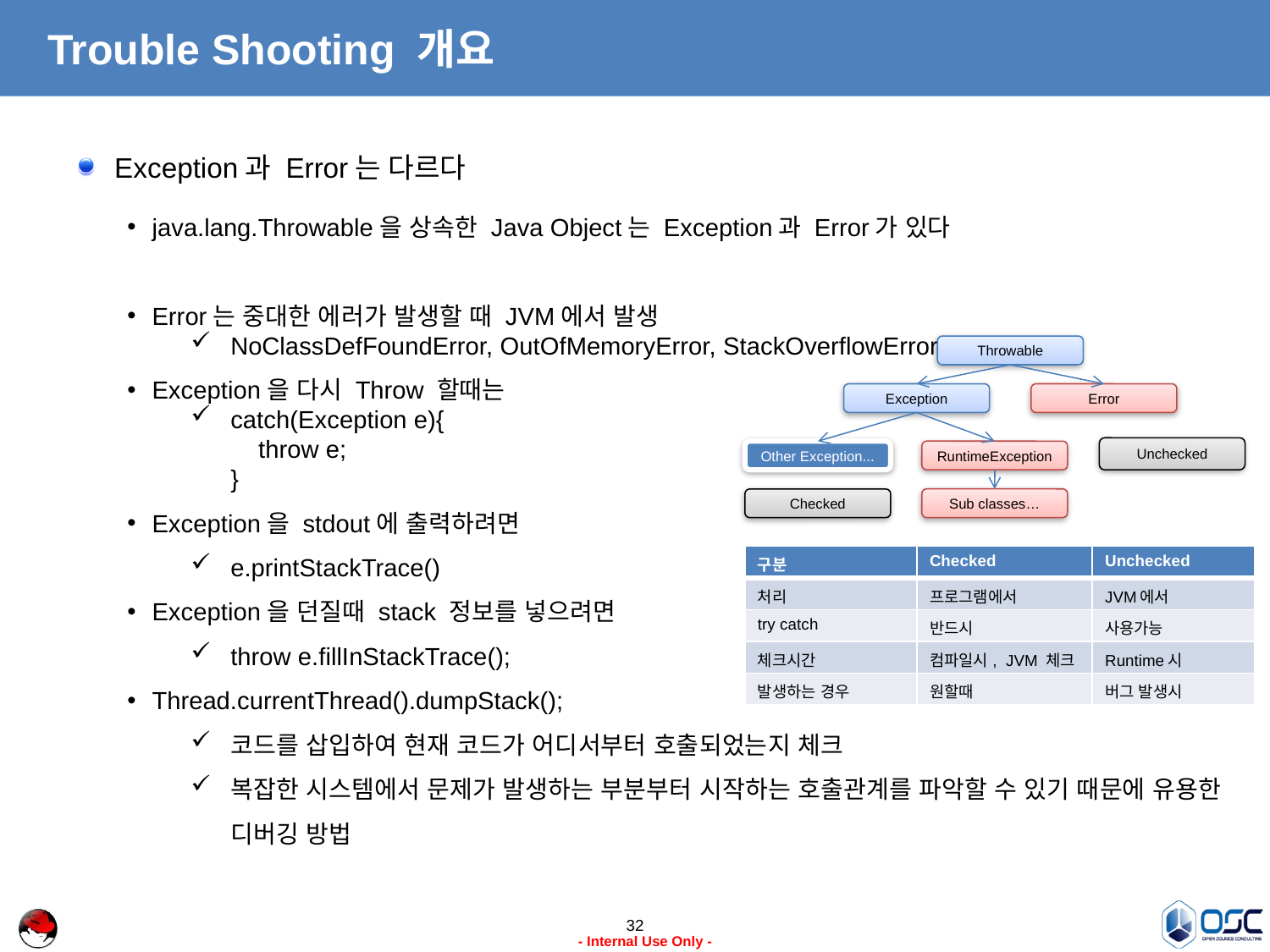

# Trouble Shooting 개요
Exception과 Error는 다르다
java.lang.Throwable을 상속한 Java Object는 Exception과 Error가 있다

Error는 중대한 에러가 발생할 때 JVM에서 발생
NoClassDefFoundError, OutOfMemoryError, StackOverflowError
Exception을 다시 Throw 할때는
catch(Exception e){
    throw e;
}
Exception을 stdout에 출력하려면
e.printStackTrace()
Exception을 던질때 stack 정보를 넣으려면
throw e.fillInStackTrace();
Thread.currentThread().dumpStack();
코드를 삽입하여 현재 코드가 어디서부터 호출되었는지 체크
복잡한 시스템에서 문제가 발생하는 부분부터 시작하는 호출관계를 파악할 수 있기 때문에 유용한 디버깅 방법
Throwable
Exception
Error
Unchecked
Other Exception...
RuntimeException
Sub classes…
Checked
| 구분 | Checked | Unchecked |
| --- | --- | --- |
| 처리 | 프로그램에서 | JVM에서 |
| try catch | 반드시 | 사용가능 |
| 체크시간 | 컴파일시, JVM 체크 | Runtime시 |
| 발생하는 경우 | 원할때 | 버그 발생시 |